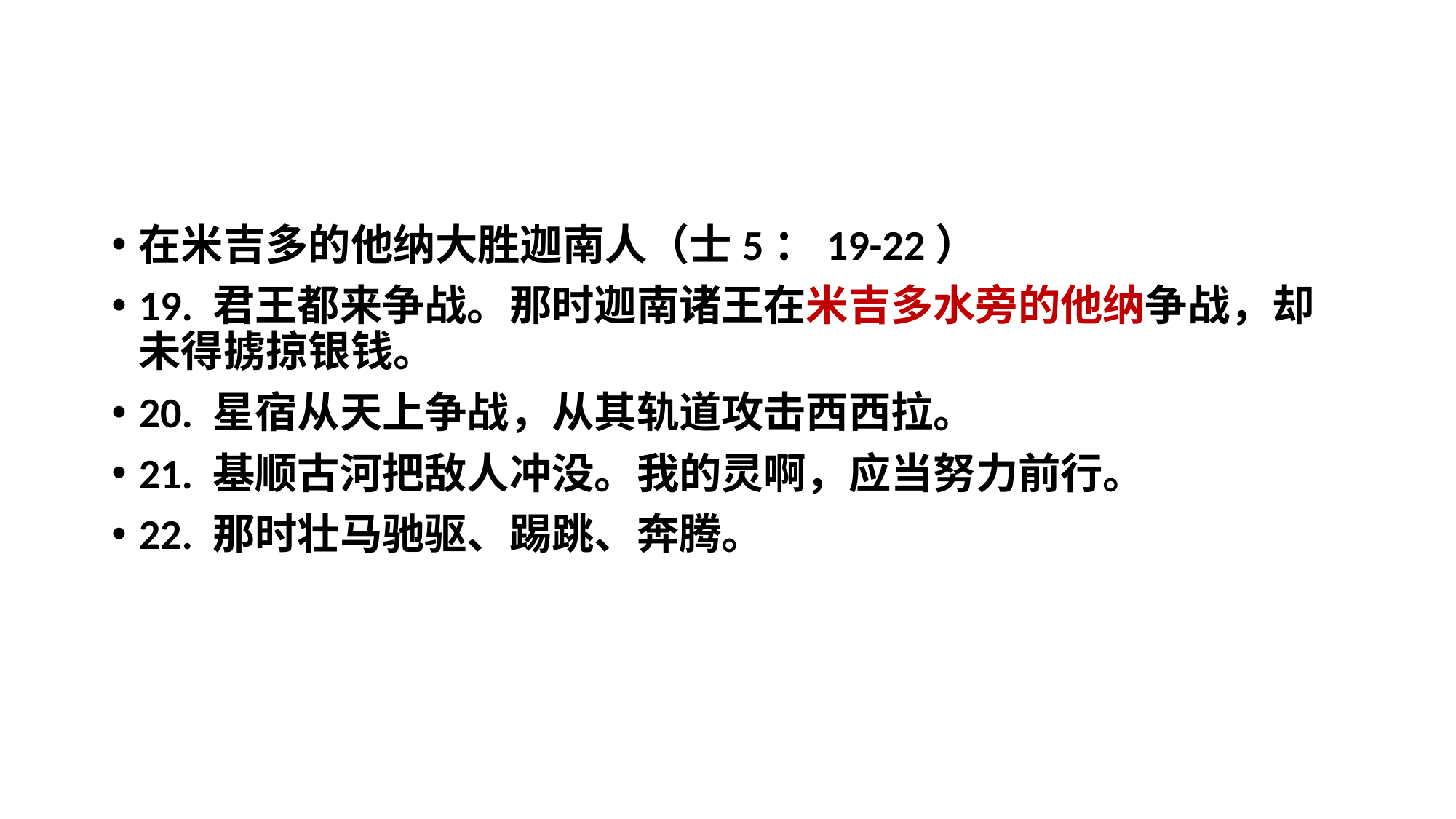

在米吉多的他纳大胜迦南人（士5：19-22）
19. 君王都来争战。那时迦南诸王在米吉多水旁的他纳争战，却未得掳掠银钱。
20. 星宿从天上争战，从其轨道攻击西西拉。
21. 基顺古河把敌人冲没。我的灵啊，应当努力前行。
22. 那时壮马驰驱、踢跳、奔腾。